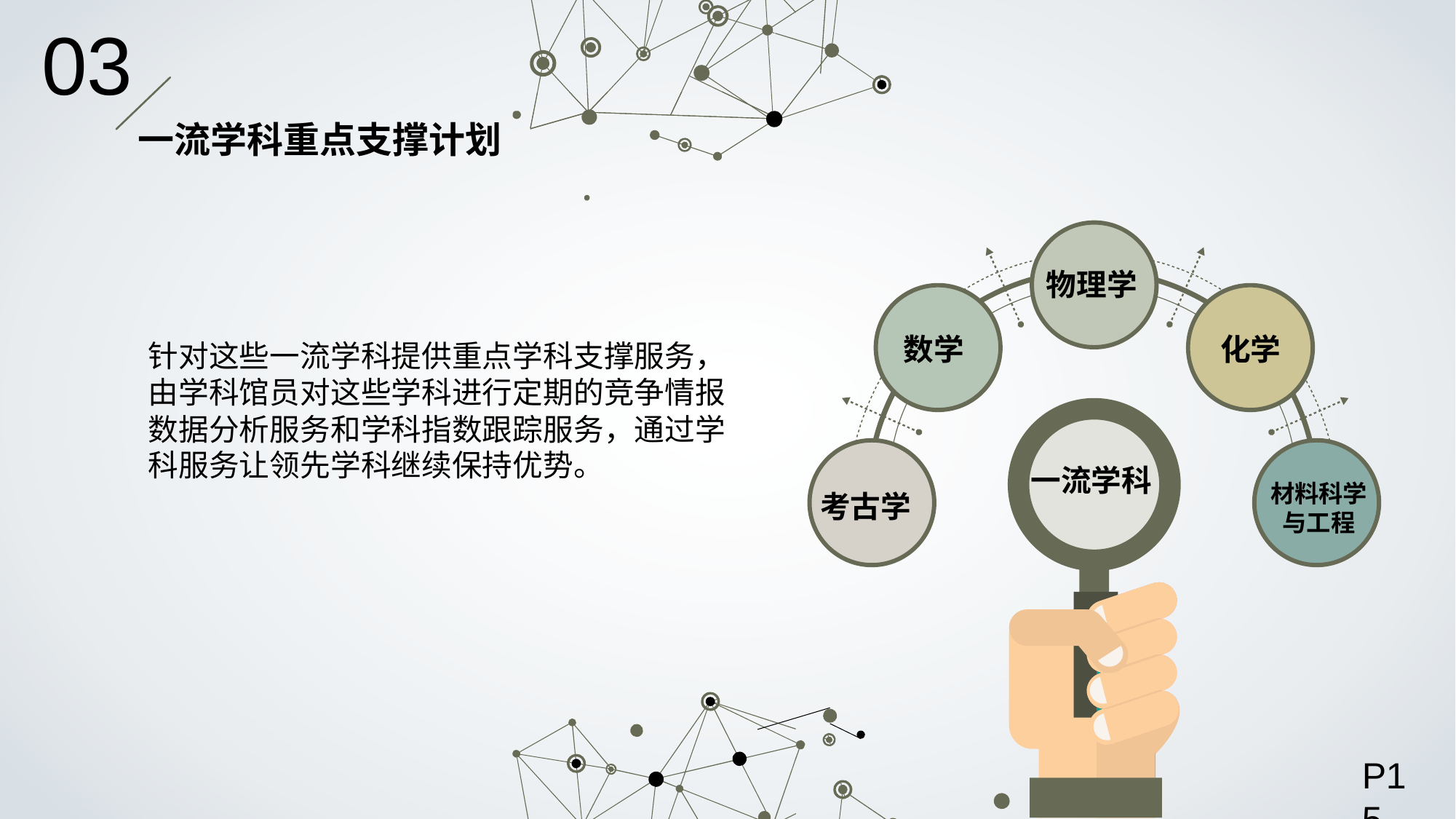

03
一流学科重点支撑计划

物理学
化学
数学
针对这些一流学科提供重点学科支撑服务，由学科馆员对这些学科进行定期的竞争情报数据分析服务和学科指数跟踪服务，通过学科服务让领先学科继续保持优势。

一流学科
材料科学与工程
考古学

P15